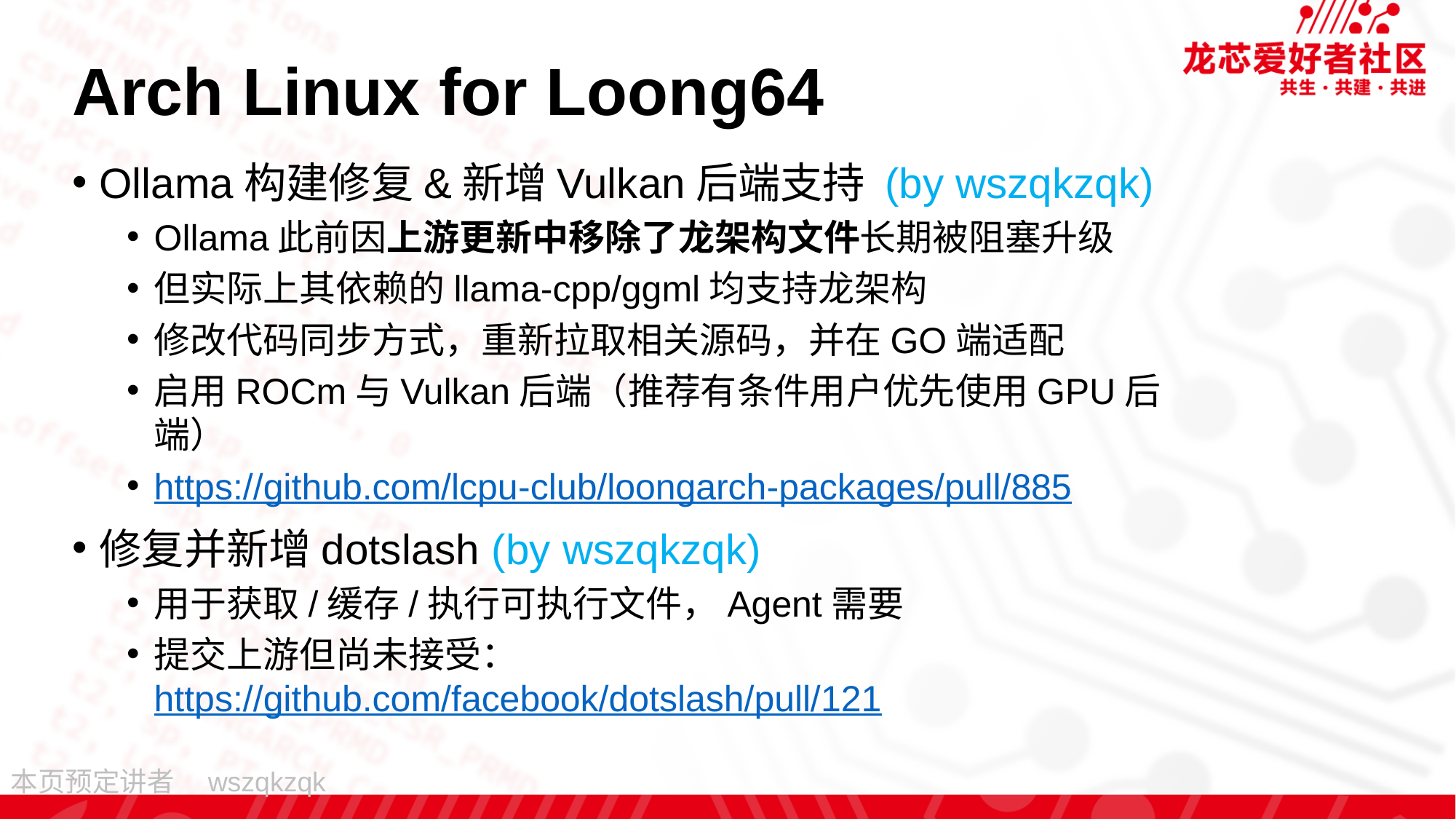

# Arch Linux for Loong64
Ollama构建修复&新增Vulkan后端支持 (by wszqkzqk)
Ollama此前因上游更新中移除了龙架构文件长期被阻塞升级
但实际上其依赖的llama-cpp/ggml均支持龙架构
修改代码同步方式，重新拉取相关源码，并在GO端适配
启用ROCm与Vulkan后端（推荐有条件用户优先使用GPU后端）
https://github.com/lcpu-club/loongarch-packages/pull/885
修复并新增dotslash (by wszqkzqk)
用于获取/缓存/执行可执行文件，Agent需要
提交上游但尚未接受：https://github.com/facebook/dotslash/pull/121

wszqkzqk